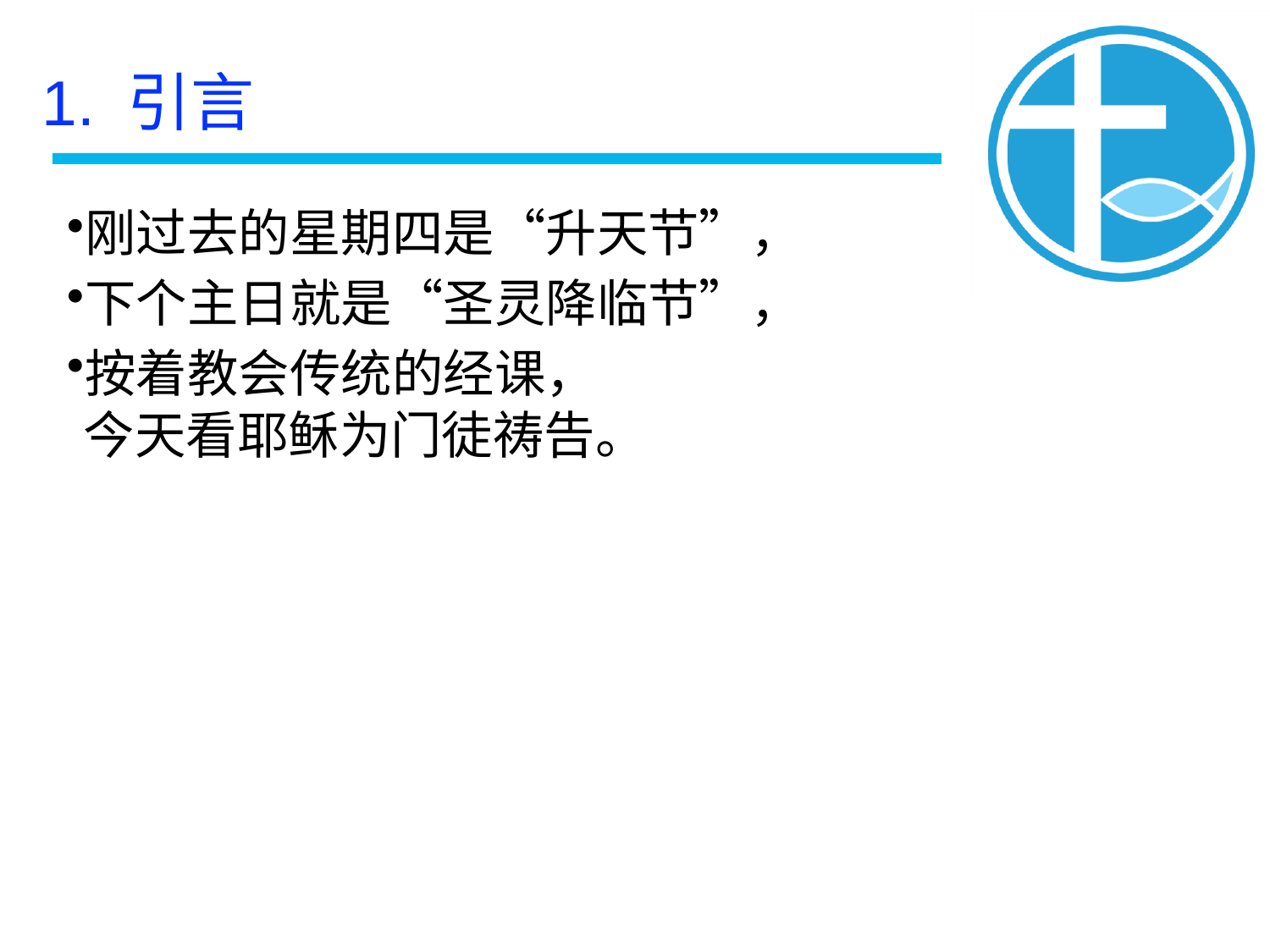

1. 引言
刚过去的星期四是“升天节”，
下个主日就是“圣灵降临节”，
按着教会传统的经课，
今天看耶稣为门徒祷告。